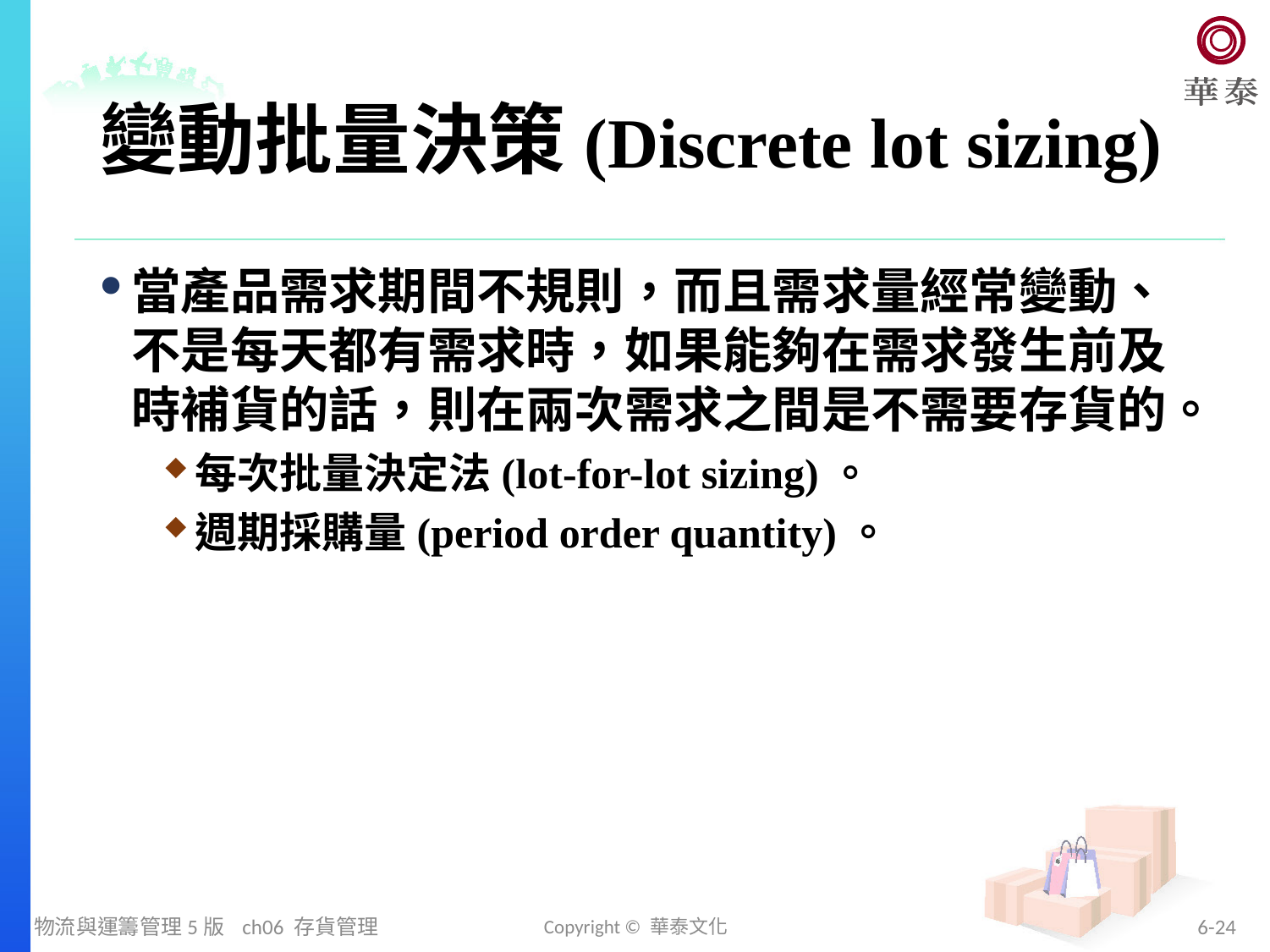

# 變動批量決策(Discrete lot sizing)
當產品需求期間不規則，而且需求量經常變動、不是每天都有需求時，如果能夠在需求發生前及時補貨的話，則在兩次需求之間是不需要存貨的。
每次批量決定法(lot-for-lot sizing)。
週期採購量(period order quantity)。
物流與運籌管理5版  ch06 存貨管理
Copyright © 華泰文化
6-24